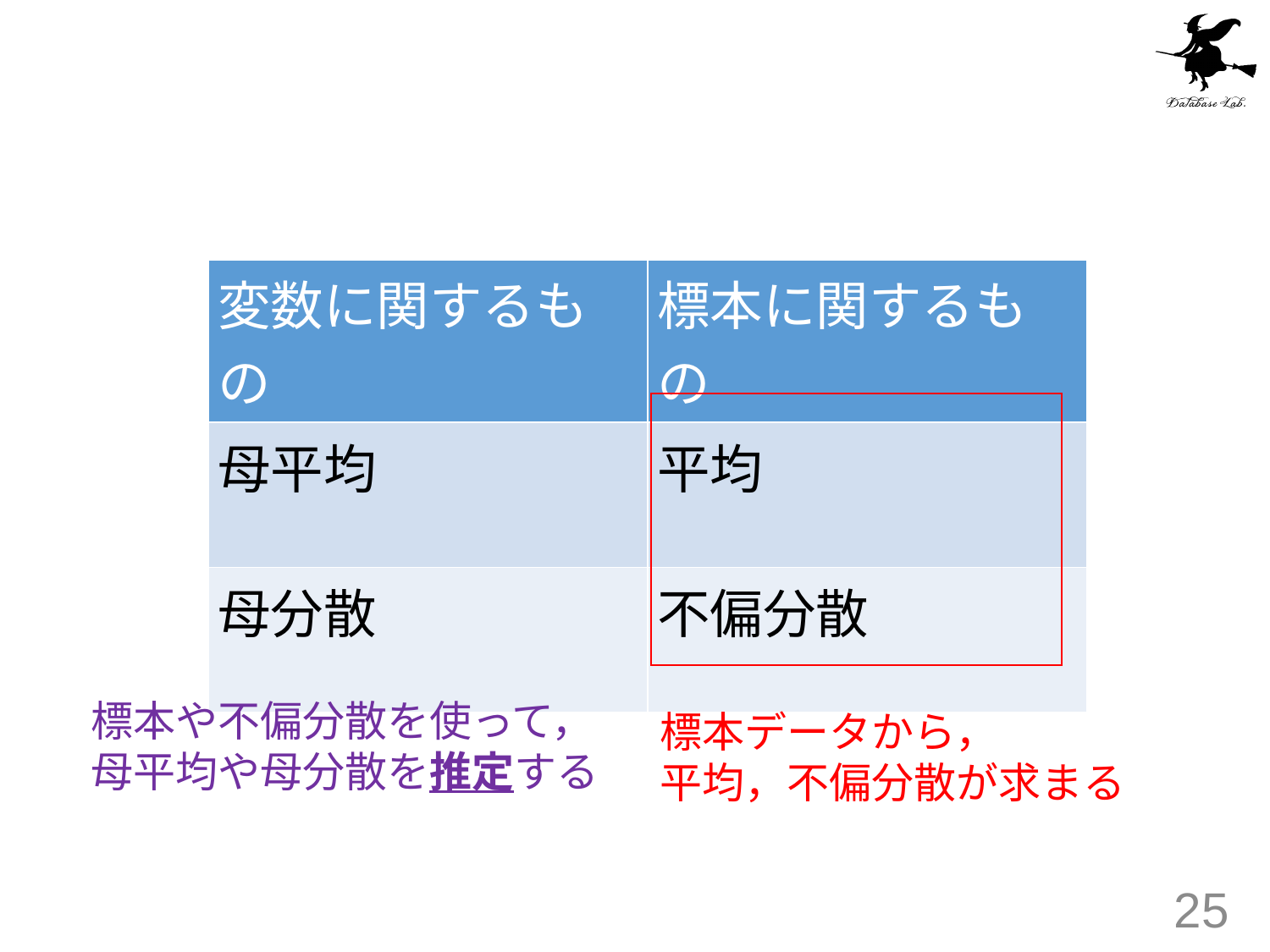

| 変数に関するもの | 標本に関するもの |
| --- | --- |
| 母平均 | 平均 |
| 母分散 | 不偏分散 |

標本や不偏分散を使って，
母平均や母分散を推定する
標本データから，
平均，不偏分散が求まる
25